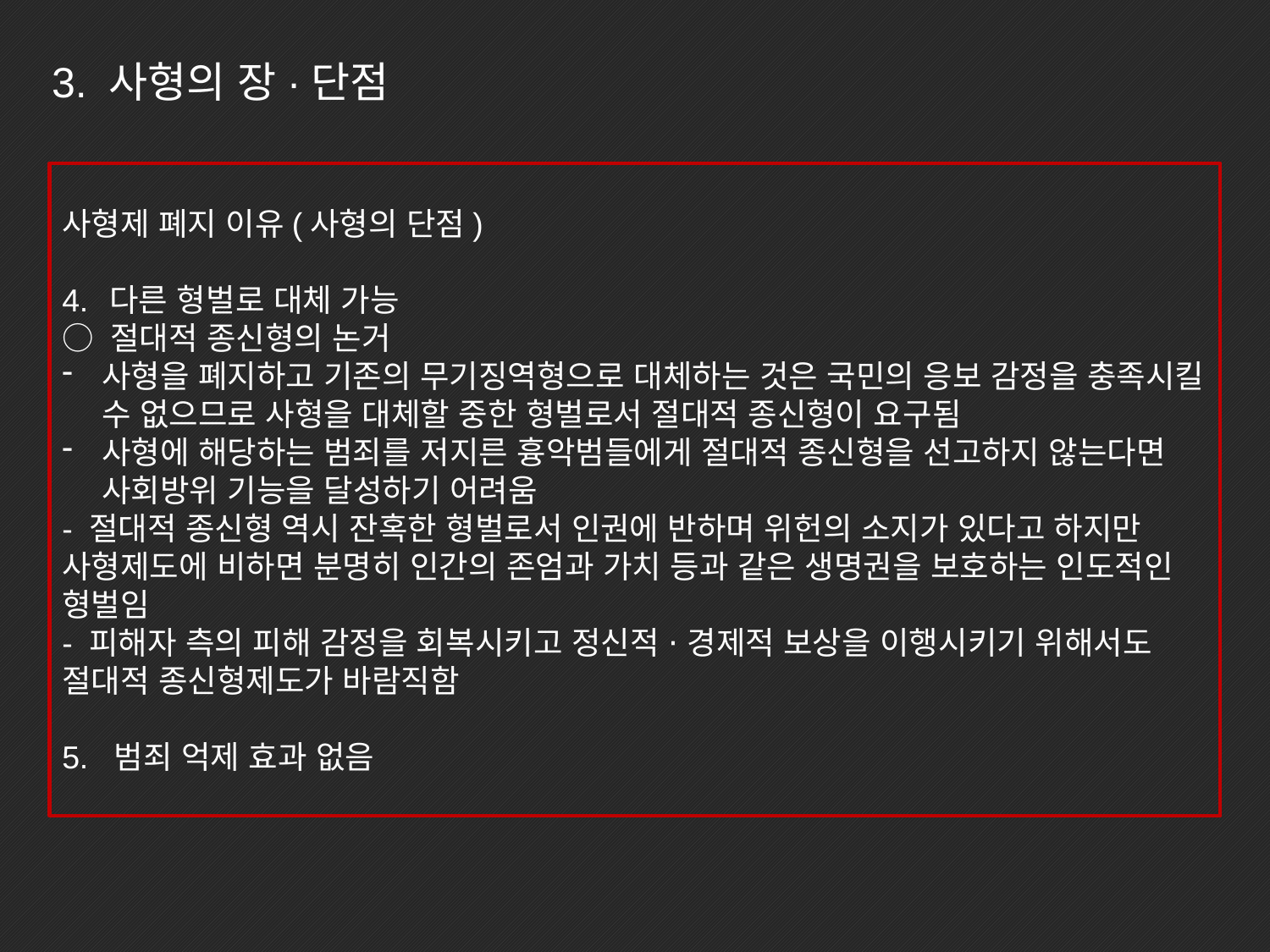

3. 사형의 장·단점
사형제 폐지 이유(사형의 단점)

다른 형벌로 대체 가능
○ 절대적 종신형의 논거
사형을 폐지하고 기존의 무기징역형으로 대체하는 것은 국민의 응보 감정을 충족시킬 수 없으므로 사형을 대체할 중한 형벌로서 절대적 종신형이 요구됨
사형에 해당하는 범죄를 저지른 흉악범들에게 절대적 종신형을 선고하지 않는다면 사회방위 기능을 달성하기 어려움
- 절대적 종신형 역시 잔혹한 형벌로서 인권에 반하며 위헌의 소지가 있다고 하지만 사형제도에 비하면 분명히 인간의 존엄과 가치 등과 같은 생명권을 보호하는 인도적인 형벌임
- 피해자 측의 피해 감정을 회복시키고 정신적 ⋅ 경제적 보상을 이행시키기 위해서도 절대적 종신형제도가 바람직함

5.  범죄 억제 효과 없음